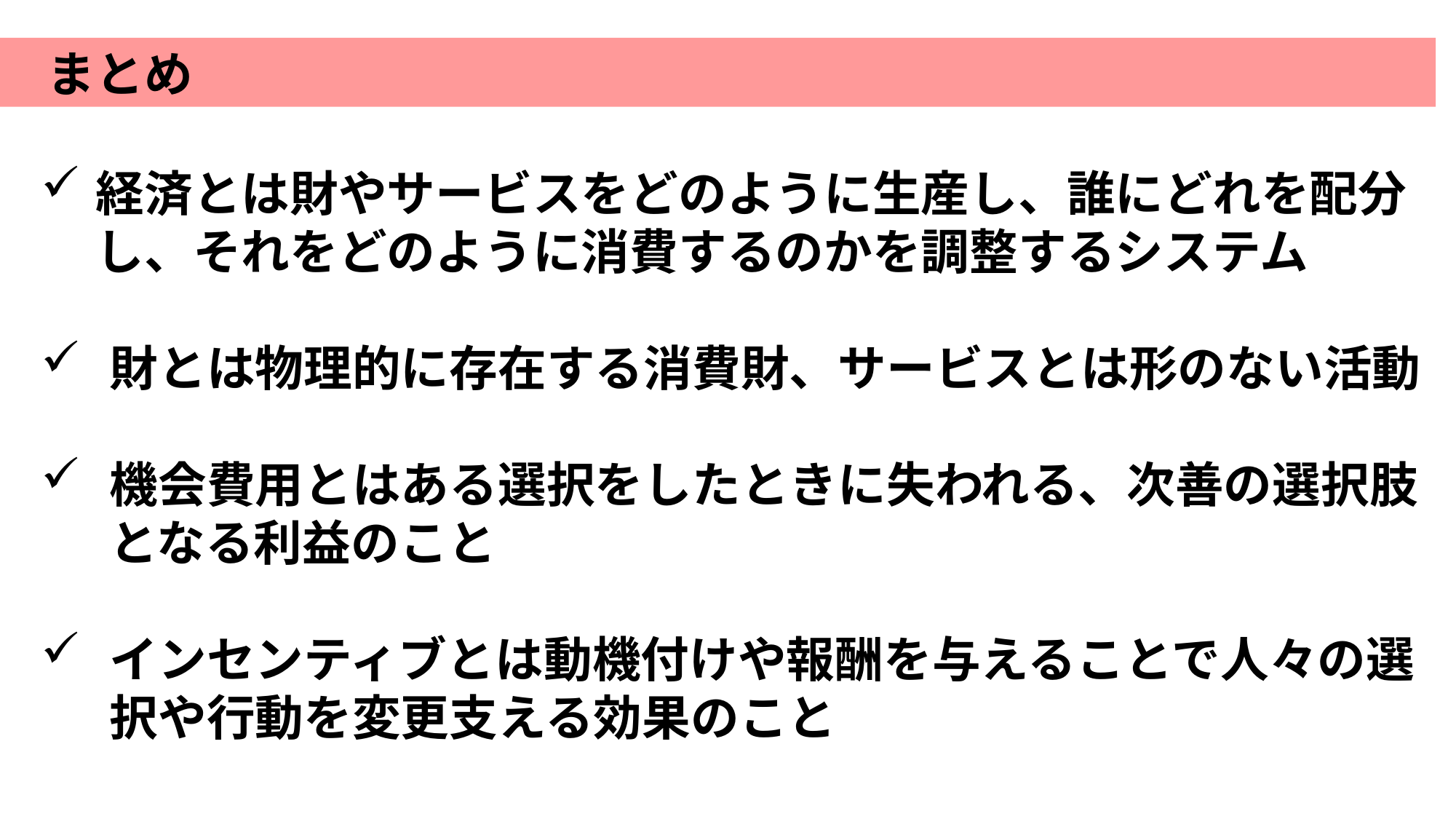

まとめ
経済とは財やサービスをどのように生産し、誰にどれを配分し、それをどのように消費するのかを調整するシステム

財とは物理的に存在する消費財、サービスとは形のない活動

機会費用とはある選択をしたときに失われる、次善の選択肢となる利益のこと

インセンティブとは動機付けや報酬を与えることで人々の選択や行動を変更支える効果のこと